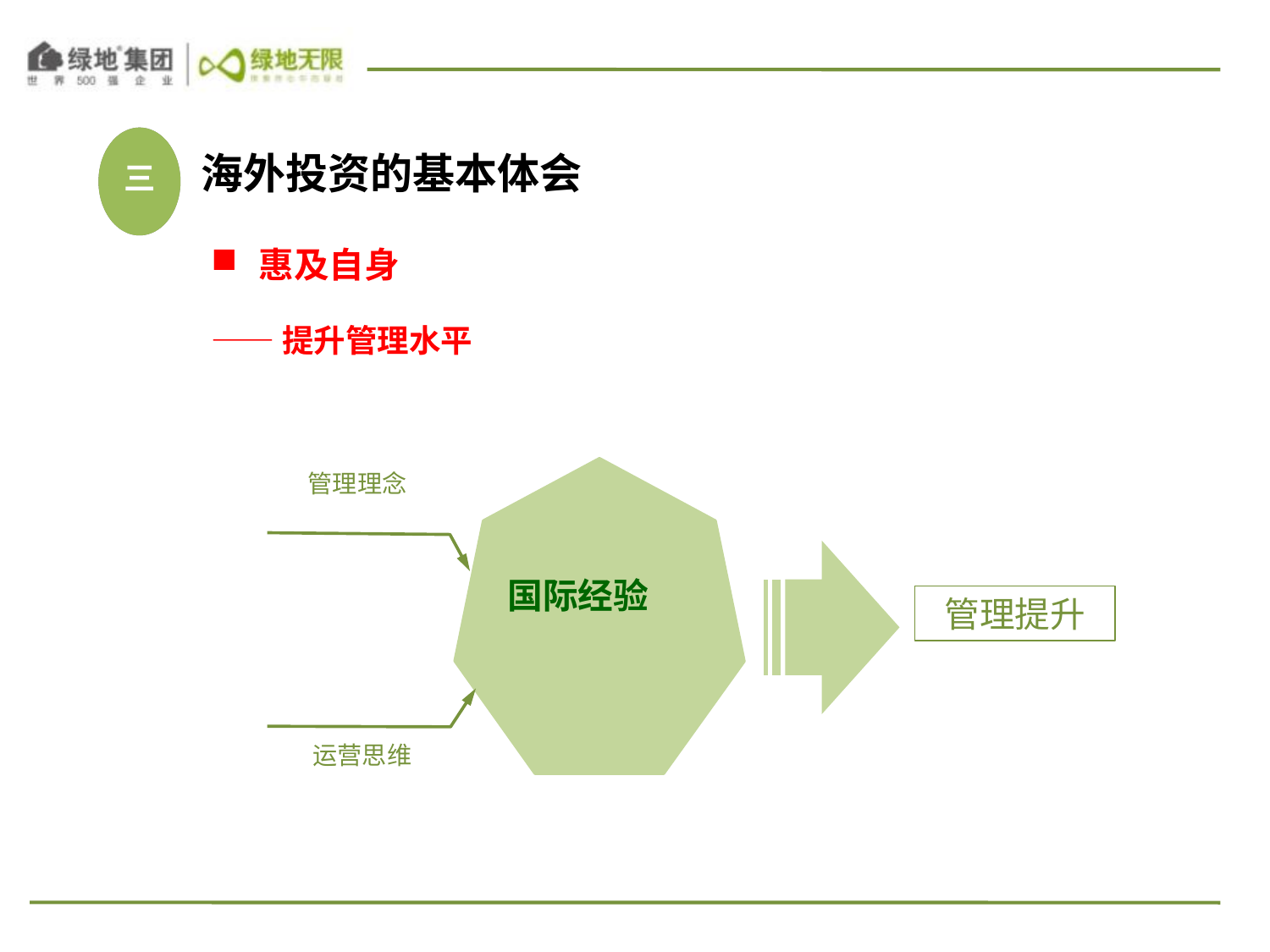

海外投资的基本体会
三
惠及自身
——提升管理水平

管理理念

国际经验
管理提升

运营思维